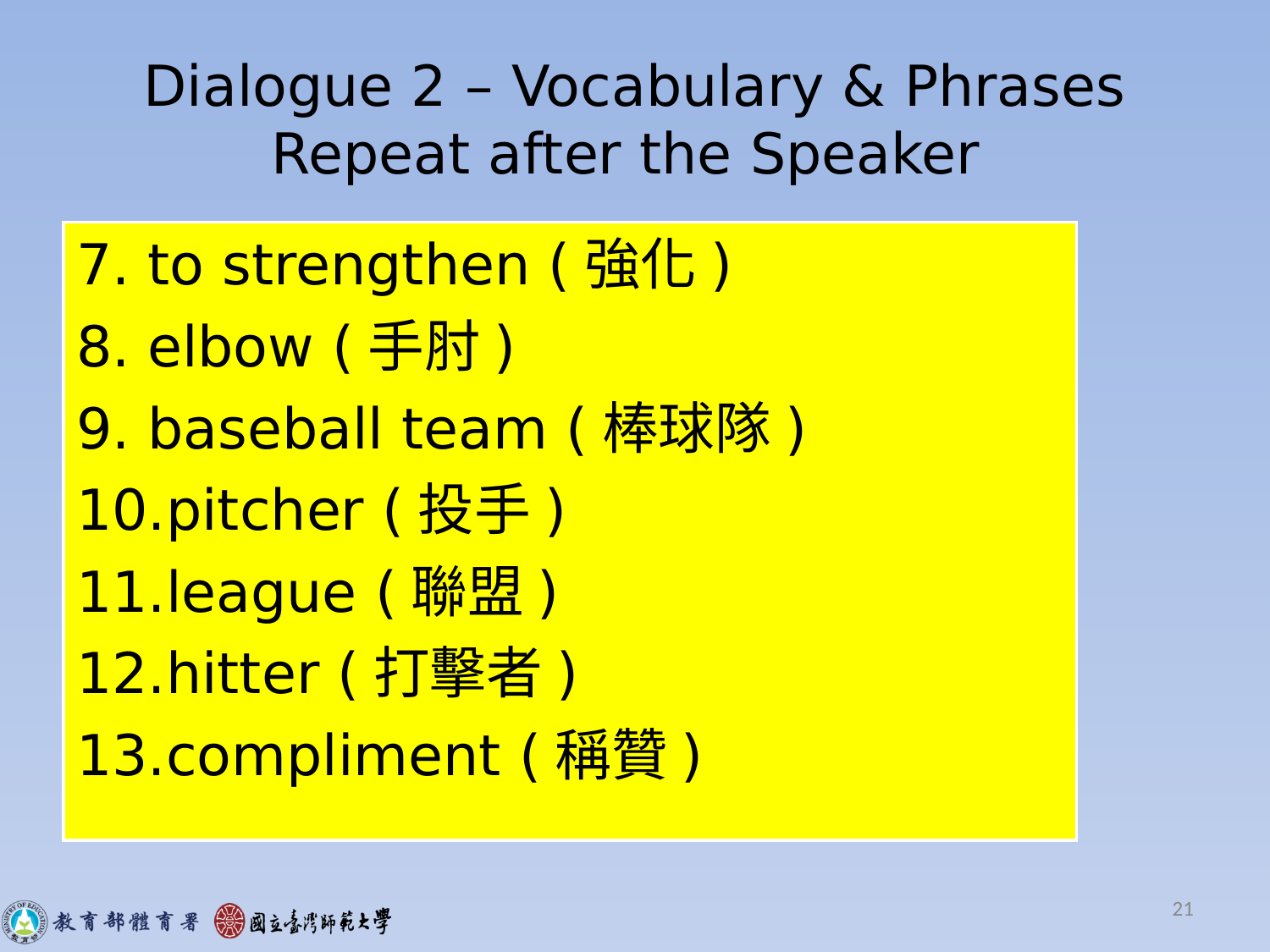

# Dialogue 2 – Vocabulary & Phrases Repeat after the Speaker
to strengthen (強化)
elbow (手肘)
baseball team (棒球隊)
pitcher (投手)
league (聯盟)
hitter (打擊者)
compliment (稱贊)

21